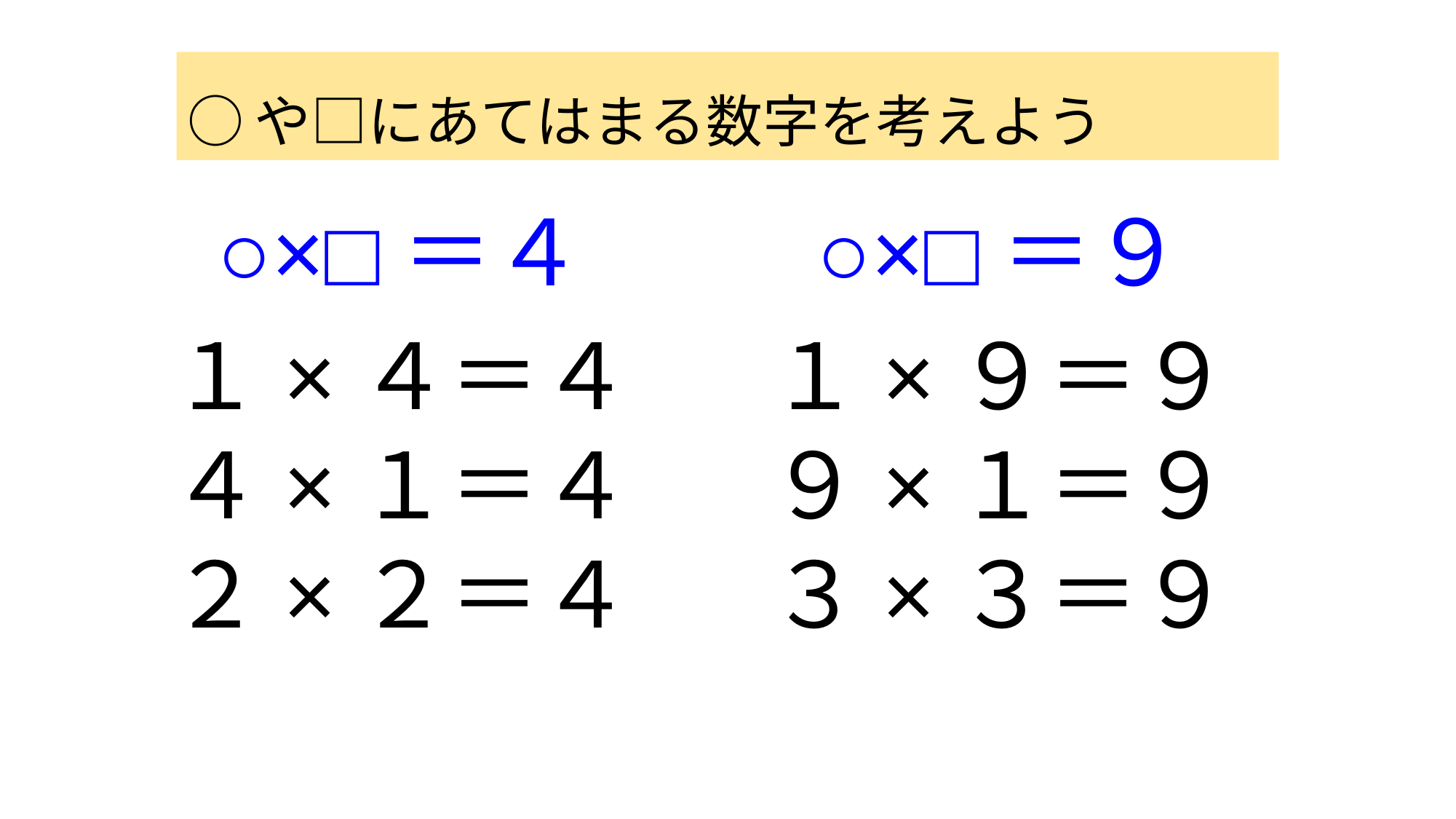

○や□にあてはまる数字を考えよう
○×□＝４
○×□＝９
１×４＝４
４×１＝４
２×２＝４
１×９＝９
９×１＝９
３×３＝９